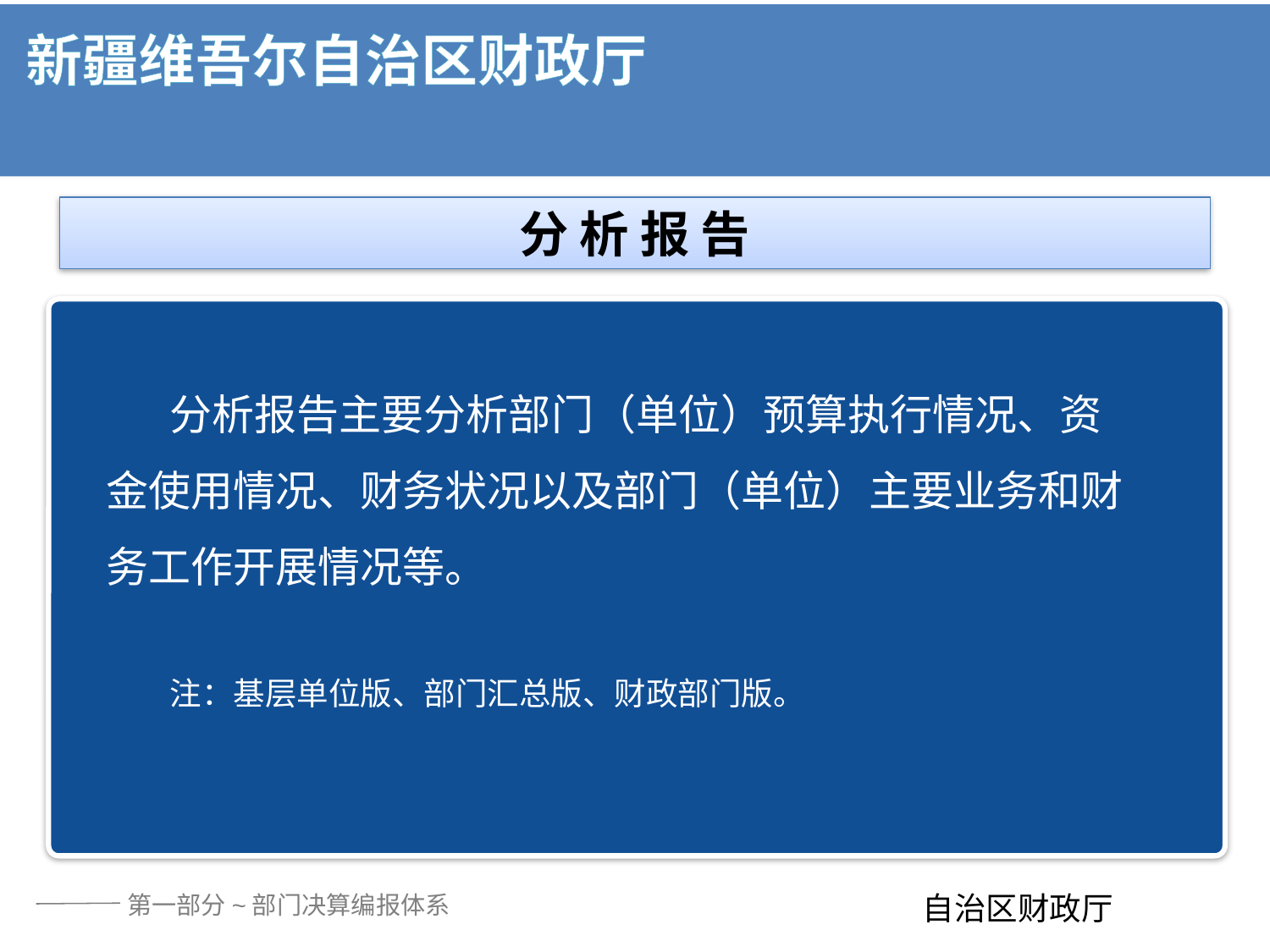

分 析 报 告

分析报告主要分析部门（单位）预算执行情况、资金使用情况、财务状况以及部门（单位）主要业务和财务工作开展情况等。

注：基层单位版、部门汇总版、财政部门版。

第一部分~部门决算编报体系
13